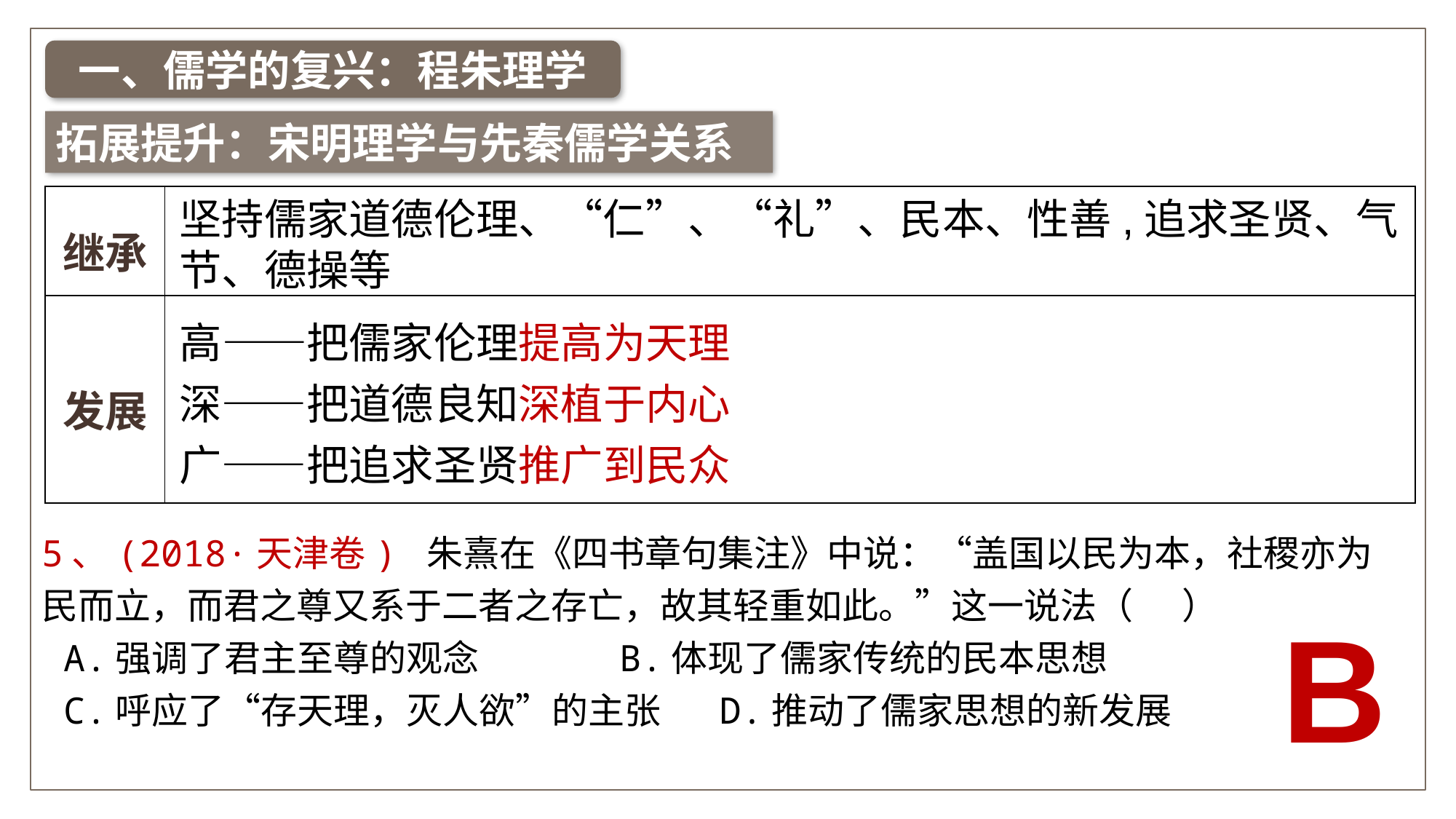

一、儒学的复兴：程朱理学
拓展提升：宋明理学与先秦儒学关系
| 继承 |  |
| --- | --- |
| 发展 |  |
坚持儒家道德伦理、“仁”、“礼”、民本、性善,追求圣贤、气节、德操等
高——把儒家伦理提高为天理
深——把道德良知深植于内心
广——把追求圣贤推广到民众
5、(2018·天津卷) 朱熹在《四书章句集注》中说：“盖国以民为本，社稷亦为民而立，而君之尊又系于二者之存亡，故其轻重如此。”这一说法（      ）
 A.强调了君主至尊的观念                B.体现了儒家传统的民本思想
 C.呼应了“存天理，灭人欲”的主张      D.推动了儒家思想的新发展
B